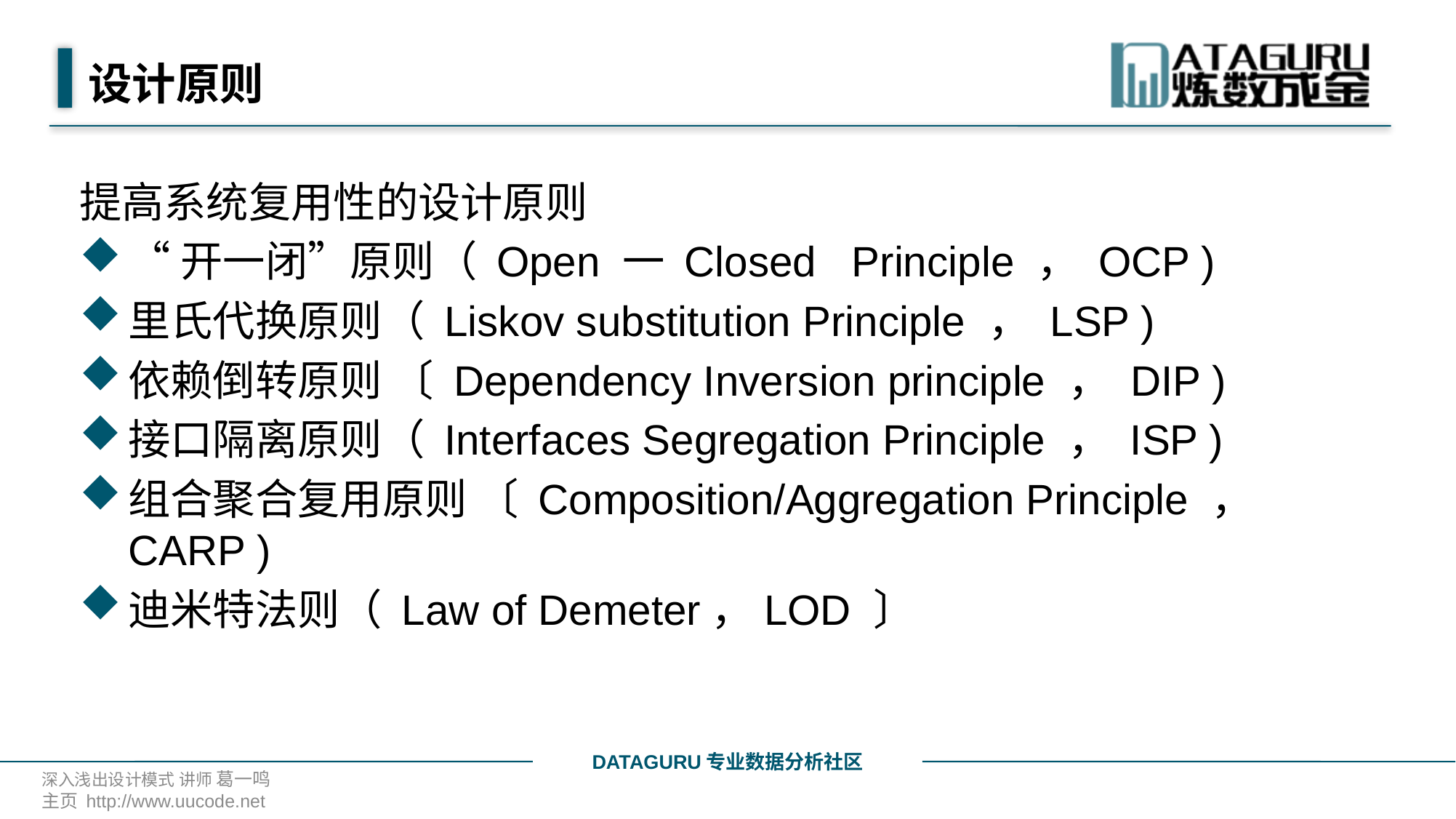

# 设计原则
提高系统复用性的设计原则
“开一闭”原则（ Open 一 Closed   Principle ， OCP )
里氏代换原则（ Liskov substitution Principle ， LSP )
依赖倒转原则 〔 Dependency Inversion principle ， DIP )
接口隔离原则（ Interfaces Segregation Principle ， ISP )
组合聚合复用原则 〔 Composition/Aggregation Principle ， CARP )
迪米特法则（ Law of Demeter，LOD 〕